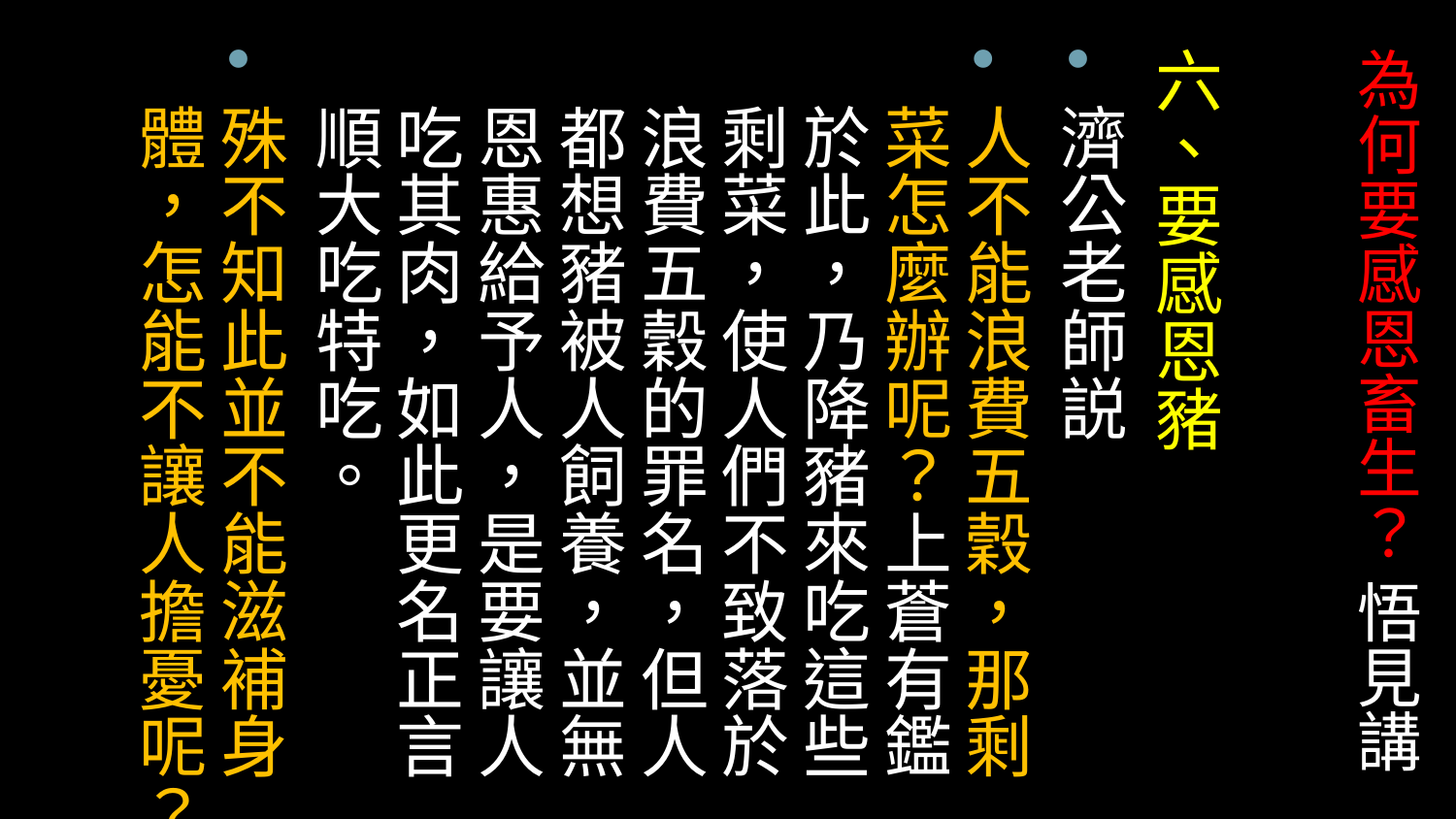

六、要感恩豬
濟公老師説
人不能浪費五穀，那剩菜怎麼辦呢？上蒼有鑑於此，乃降豬來吃這些剩菜，使人們不致落於浪費五穀的罪名，但人都想豬被人飼養，並無恩惠給予人，是要讓人吃其肉，如此更名正言順大吃特吃。
殊不知此並不能滋補身體，怎能不讓人擔憂呢？

# 為何要感恩畜生？ 悟見講